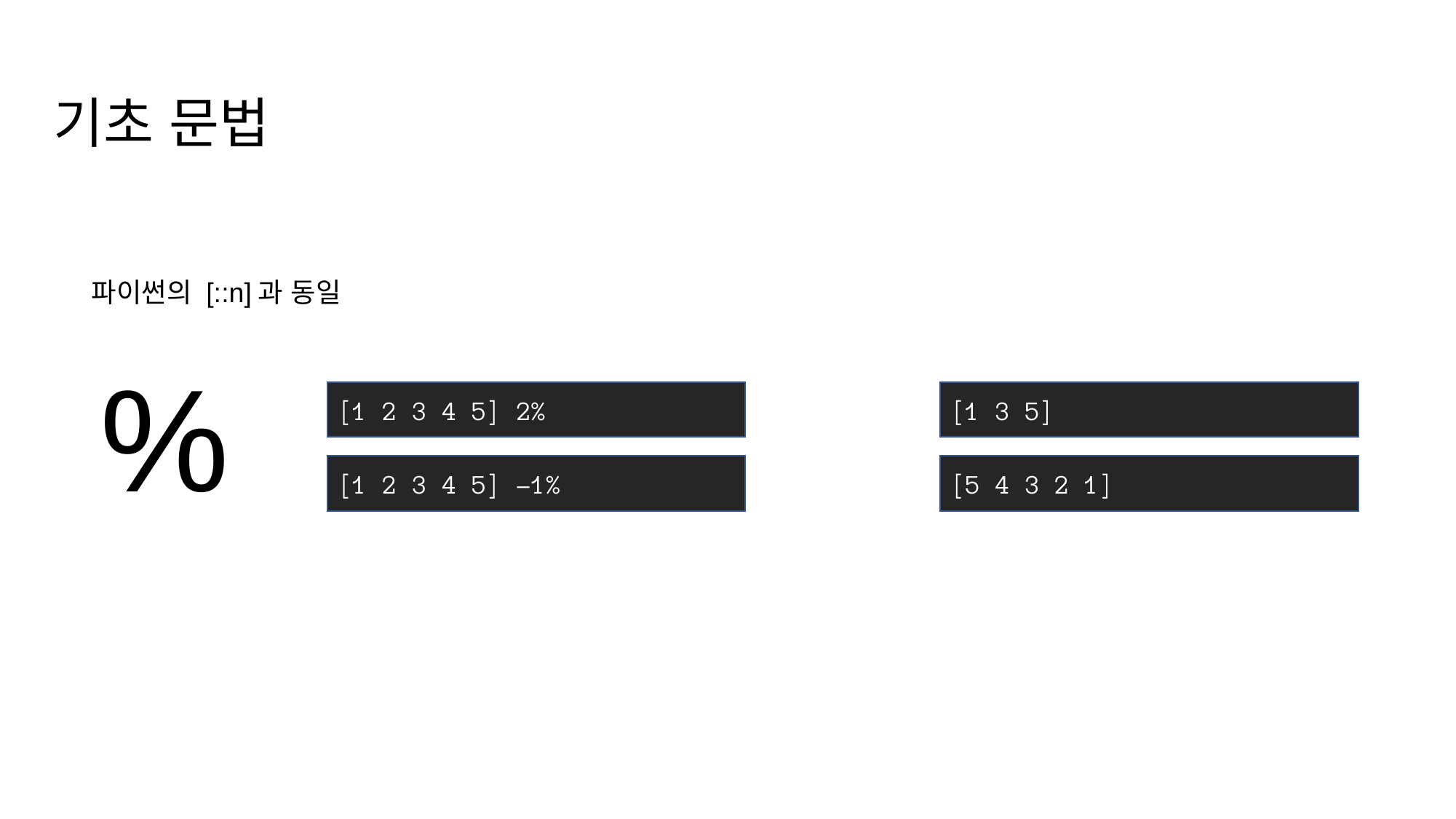

기초 문법
%
파이썬의 [::n]과 동일
[1 2 3 4 5] 2%
[1 3 5]
[1 2 3 4 5] -1%
[5 4 3 2 1]